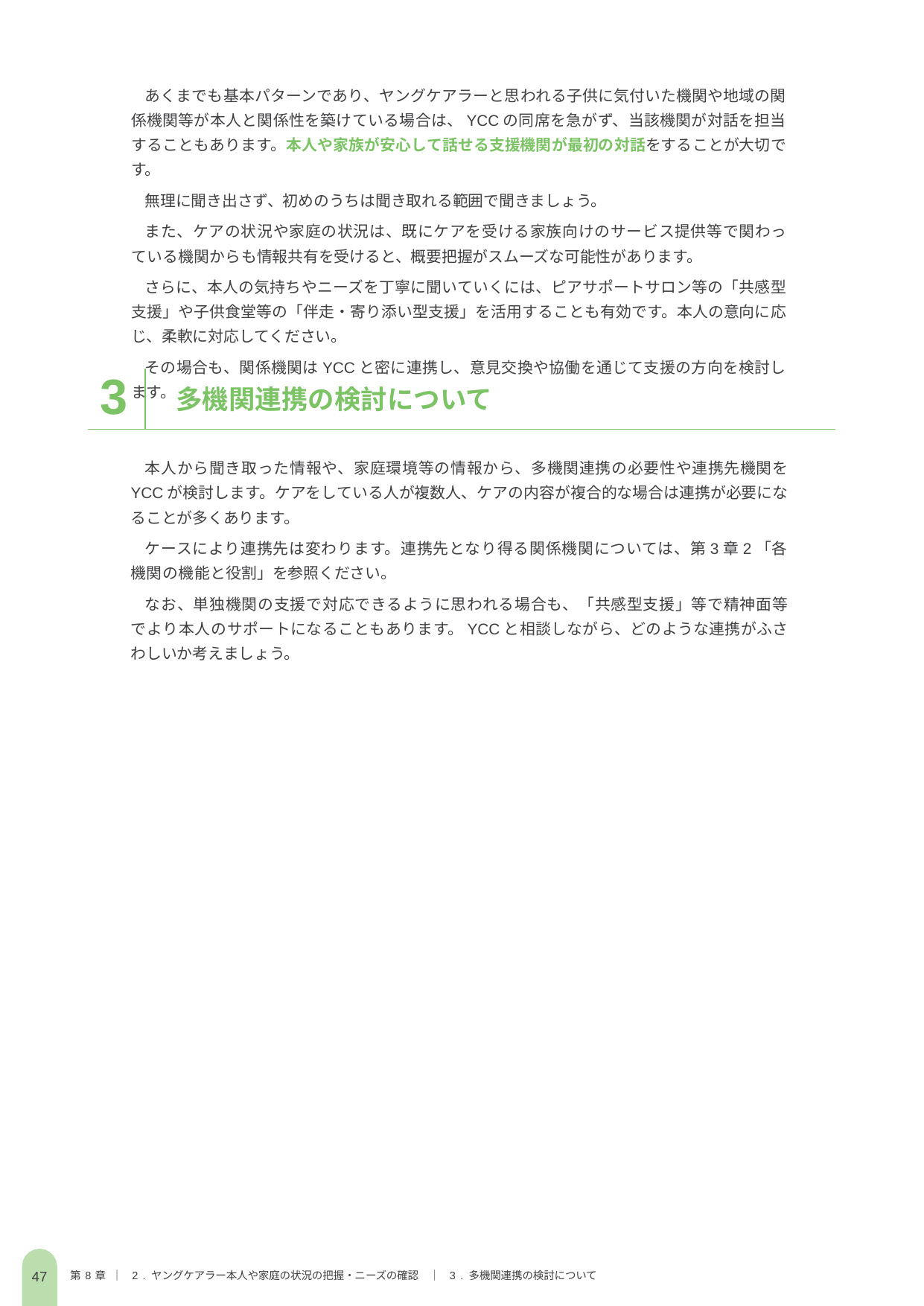

あくまでも基本パターンであり、ヤングケアラーと思われる子供に気付いた機関や地域の関係機関等が本人と関係性を築けている場合は、YCCの同席を急がず、当該機関が対話を担当することもあります。本人や家族が安心して話せる支援機関が最初の対話をすることが大切です。
無理に聞き出さず、初めのうちは聞き取れる範囲で聞きましょう。
また、ケアの状況や家庭の状況は、既にケアを受ける家族向けのサービス提供等で関わっている機関からも情報共有を受けると、概要把握がスムーズな可能性があります。
さらに、本人の気持ちやニーズを丁寧に聞いていくには、ピアサポートサロン等の「共感型支援」や子供食堂等の「伴走・寄り添い型支援」を活用することも有効です。本人の意向に応じ、柔軟に対応してください。
その場合も、関係機関はYCCと密に連携し、意見交換や協働を通じて支援の方向を検討します。
3

多機関連携の検討について
本人から聞き取った情報や、家庭環境等の情報から、多機関連携の必要性や連携先機関を YCCが検討します。ケアをしている人が複数人、ケアの内容が複合的な場合は連携が必要になることが多くあります。
ケースにより連携先は変わります。連携先となり得る関係機関については、第3章2「各機関の機能と役割」を参照ください。
なお、単独機関の支援で対応できるように思われる場合も、「共感型支援」等で精神面等でより本人のサポートになることもあります。YCCと相談しながら、どのような連携がふさわしいか考えましょう。

47
第8章 ｜ 2. ヤングケアラー本人や家庭の状況の把握・ニーズの確認　｜ 3. 多機関連携の検討について